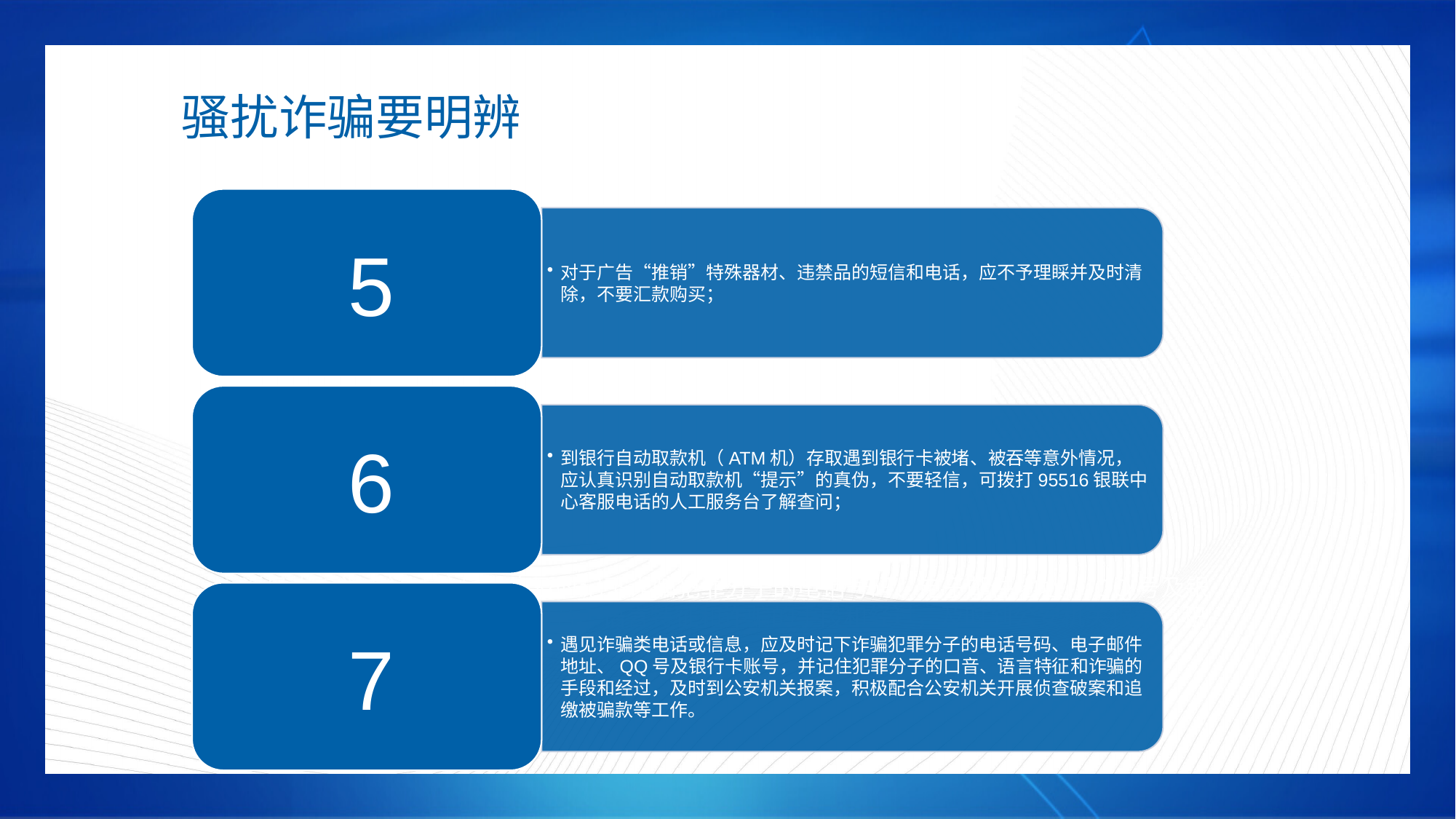

骚扰诈骗要明辨
对于广告“推销”特殊器材、违禁品的短信和电话，应不予理睬并及时清除，不要汇款购买；
5
到银行自动取款机（ATM机）存取遇到银行卡被堵、被吞等意外情况，应认真识别自动取款机“提示”的真伪，不要轻信，可拨打95516银联中心客服电话的人工服务台了解查问；
6
遇见诈骗类电话或信息，应及时记下诈骗犯罪分子的电话号码、电子邮件地址、QQ号及银行卡账号，并记住犯罪分子的口音、语言特征和诈骗的手段和经过，及时到公安机关报案，积极配合公安机关开展侦查破案和追缴被骗款等工作。
7
7.遇见诈骗类电话或信息，应及时记下诈骗犯罪分子的电话号码、电子邮件地址、QQ号及银行卡账号，并记住犯罪分子的口音、语言特征和诈骗的手段和经过，及时到公安机关报案，积极配合公安机关开展侦查破案和追缴被骗款等工作。